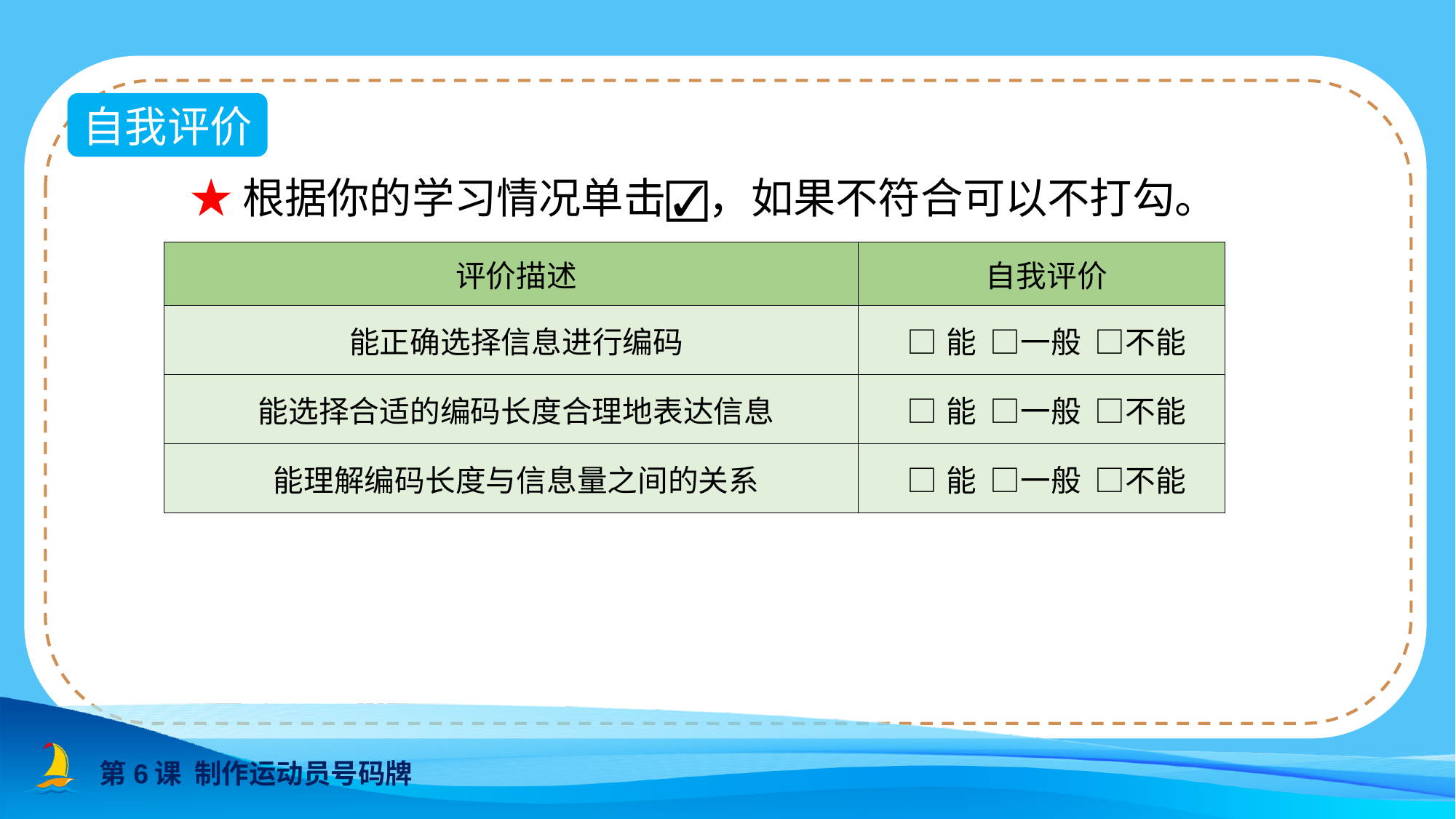

自我评价

 ★根据你的学习情况单击☑，如果不符合可以不打勾。
| 评价描述 | 自我评价 |
| --- | --- |
| 能正确选择信息进行编码 | □能 □一般 □不能 |
| 能选择合适的编码长度合理地表达信息 | □能 □一般 □不能 |
| 能理解编码长度与信息量之间的关系 | □能 □一般 □不能 |